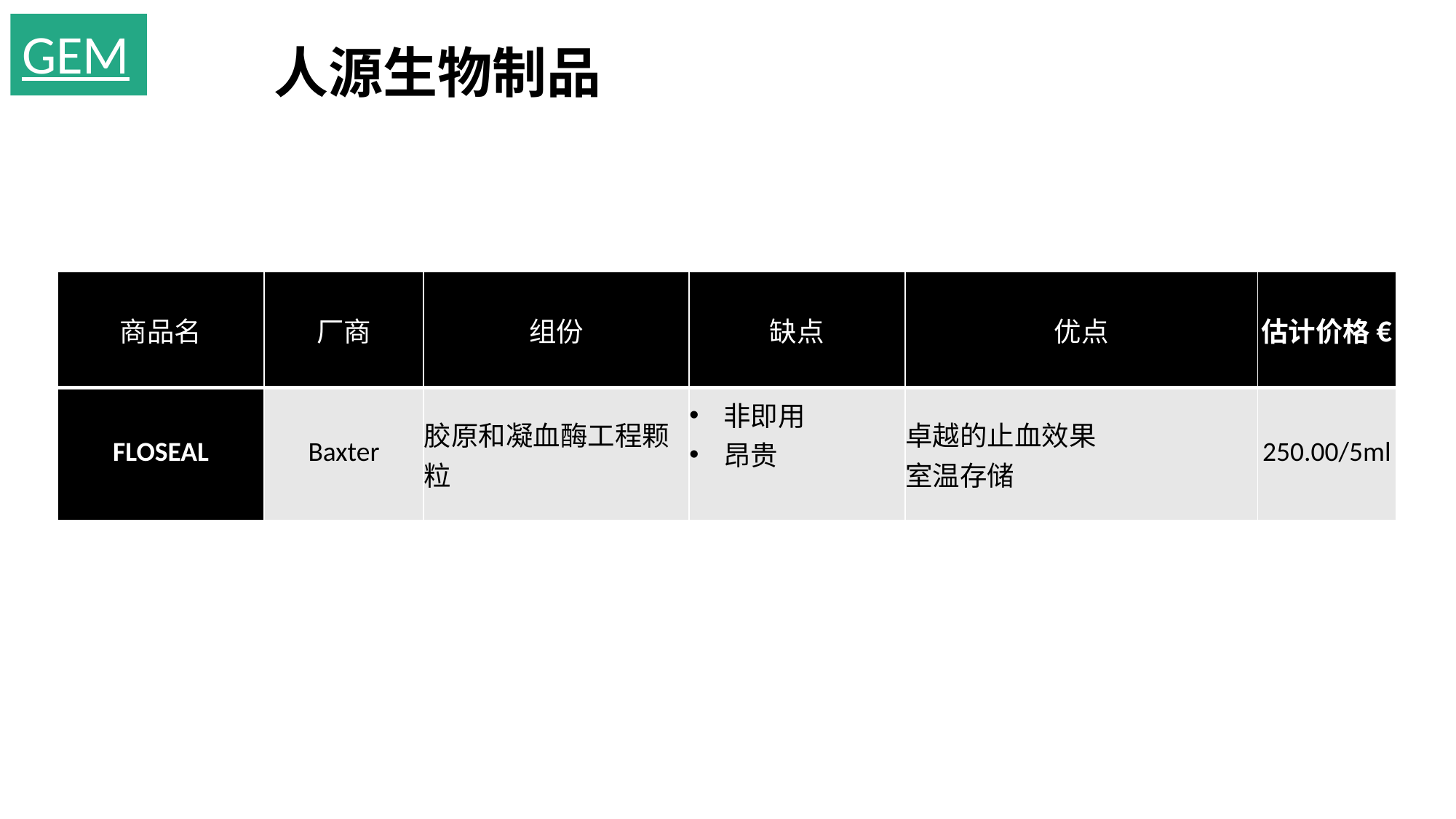

GEM
人源生物制品
| 商品名 | 厂商 | 组份 | 缺点 | 优点 | 估计价格 € |
| --- | --- | --- | --- | --- | --- |
| FLOSEAL | Baxter | 胶原和凝血酶工程颗粒 | 非即用 昂贵 | 卓越的止血效果 室温存储 | 250.00/5ml |